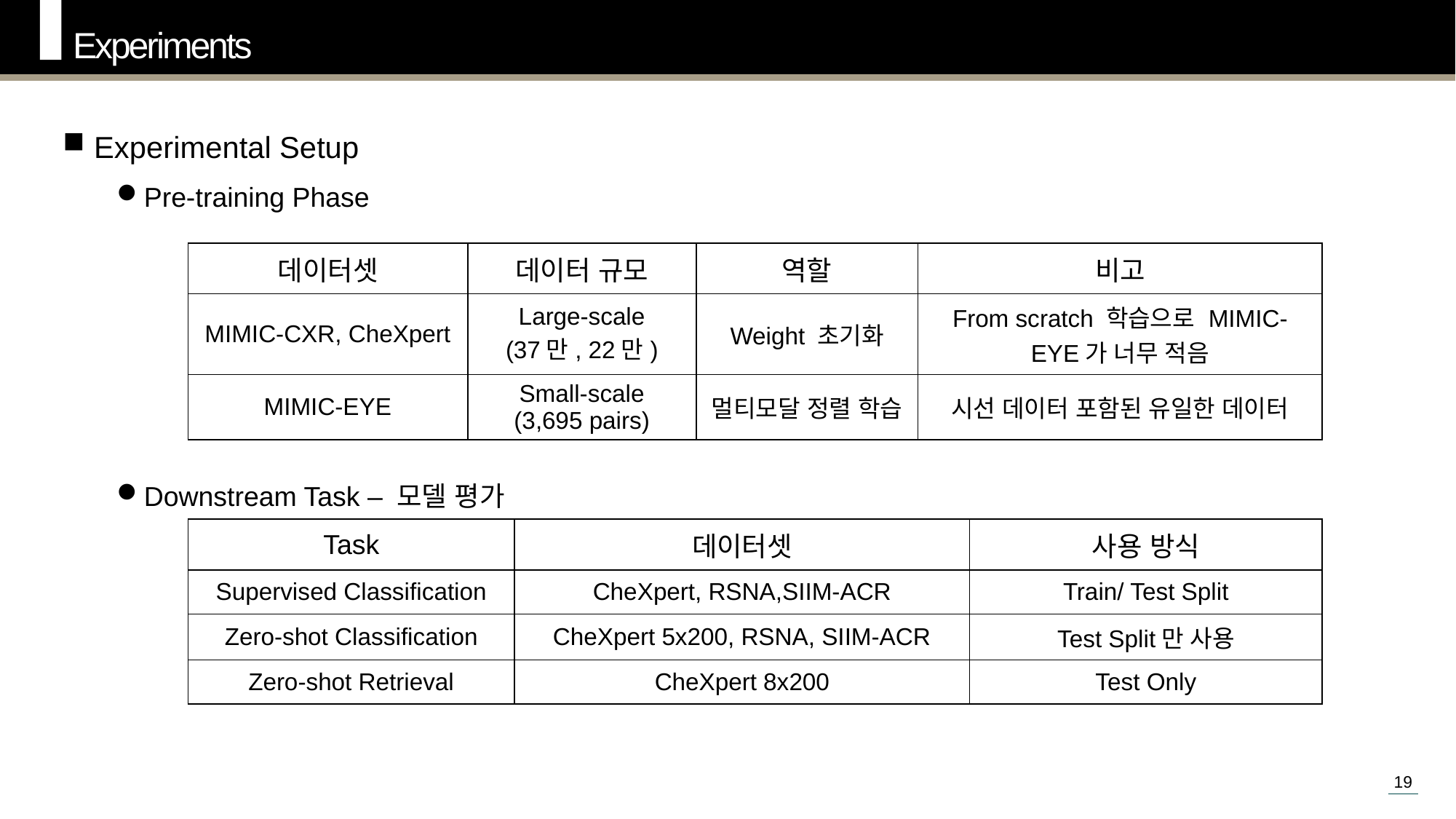

Experiments
Experimental Setup
Pre-training Phase

Downstream Task – 모델 평가
| 데이터셋 | 데이터 규모 | 역할 | 비고 |
| --- | --- | --- | --- |
| MIMIC-CXR, CheXpert | Large-scale (37만, 22만) | Weight 초기화 | From scratch 학습으로 MIMIC-EYE가 너무 적음 |
| MIMIC-EYE | Small-scale (3,695 pairs) | 멀티모달 정렬 학습 | 시선 데이터 포함된 유일한 데이터 |
| Task | 데이터셋 | 사용 방식 |
| --- | --- | --- |
| Supervised Classification | CheXpert, RSNA,SIIM-ACR | Train/ Test Split |
| Zero-shot Classification | CheXpert 5x200, RSNA, SIIM-ACR | Test Split만 사용 |
| Zero-shot Retrieval | CheXpert 8x200 | Test Only |